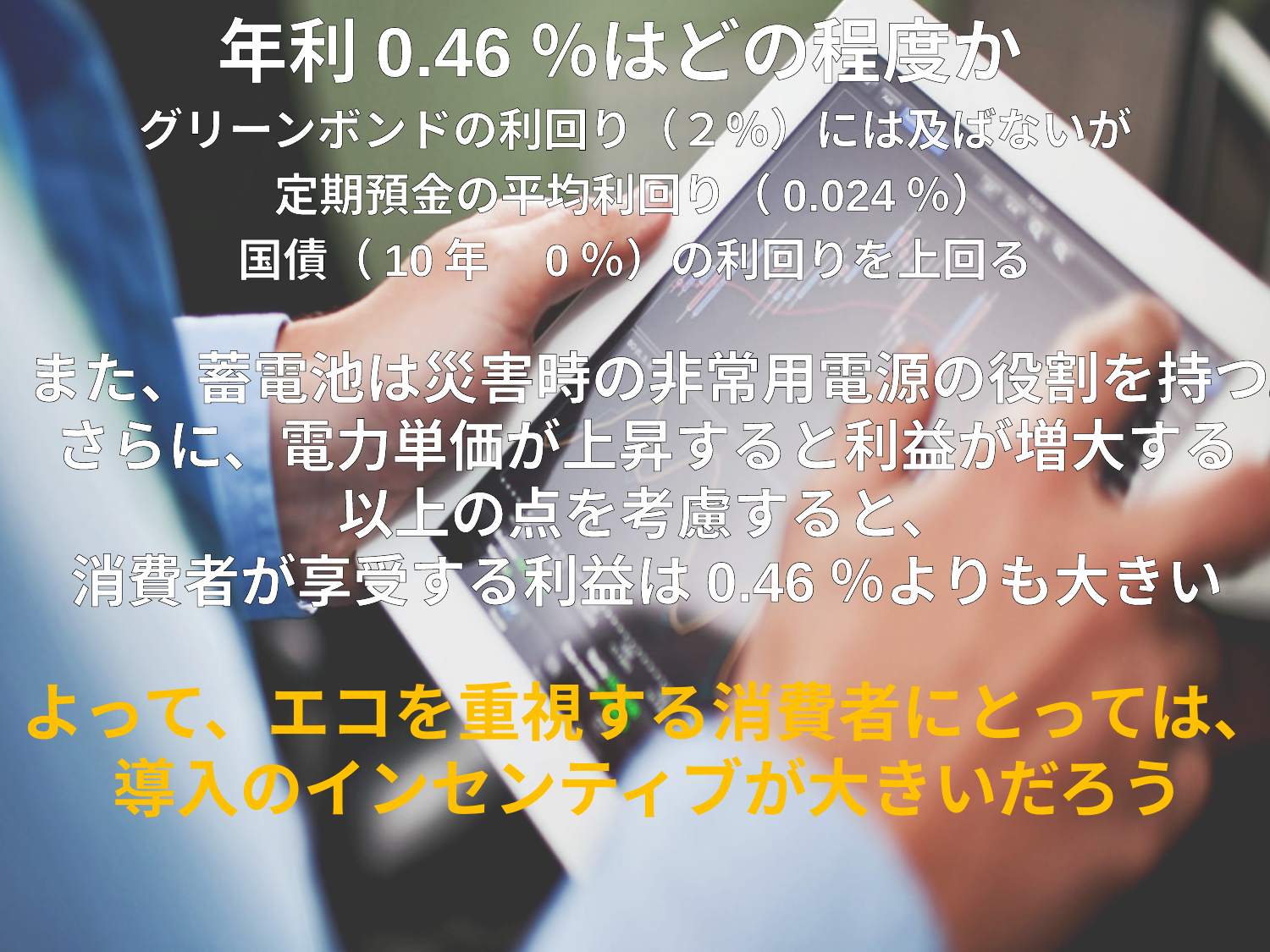

年利0.46％はどの程度か
グリーンボンドの利回り（２％）には及ばないが
定期預金の平均利回り（0.024％）
国債（10年　0％）の利回りを上回る
また、蓄電池は災害時の非常用電源の役割を持つ。
さらに、電力単価が上昇すると利益が増大する
以上の点を考慮すると、
消費者が享受する利益は0.46％よりも大きい
よって、エコを重視する消費者にとっては、
導入のインセンティブが大きいだろう